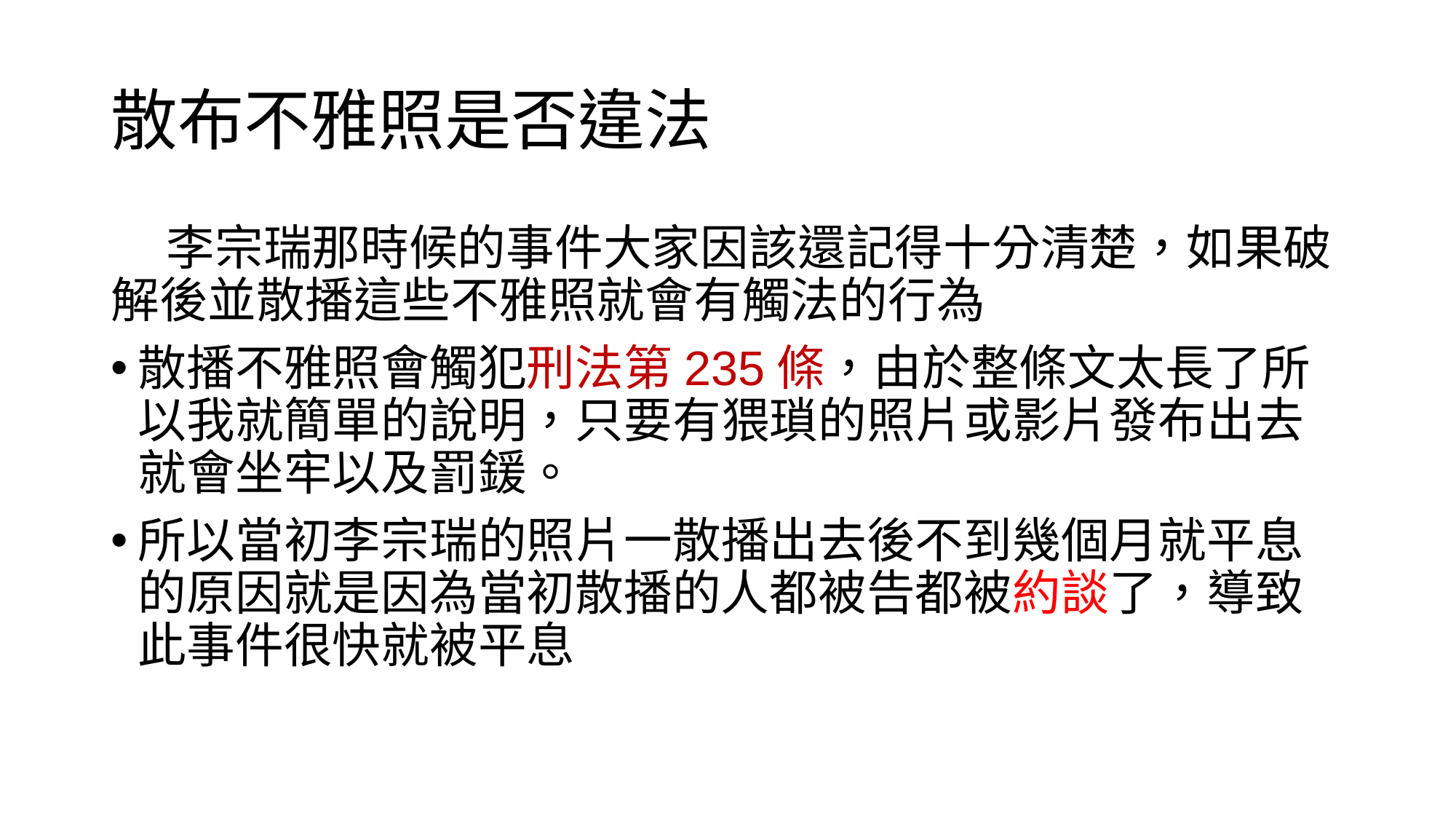

# 散布不雅照是否違法
    李宗瑞那時候的事件大家因該還記得十分清楚，如果破解後並散播這些不雅照就會有觸法的行為
散播不雅照會觸犯刑法第235條，由於整條文太長了所以我就簡單的說明，只要有猥瑣的照片或影片發布出去就會坐牢以及罰鍰。
所以當初李宗瑞的照片一散播出去後不到幾個月就平息的原因就是因為當初散播的人都被告都被約談了，導致此事件很快就被平息